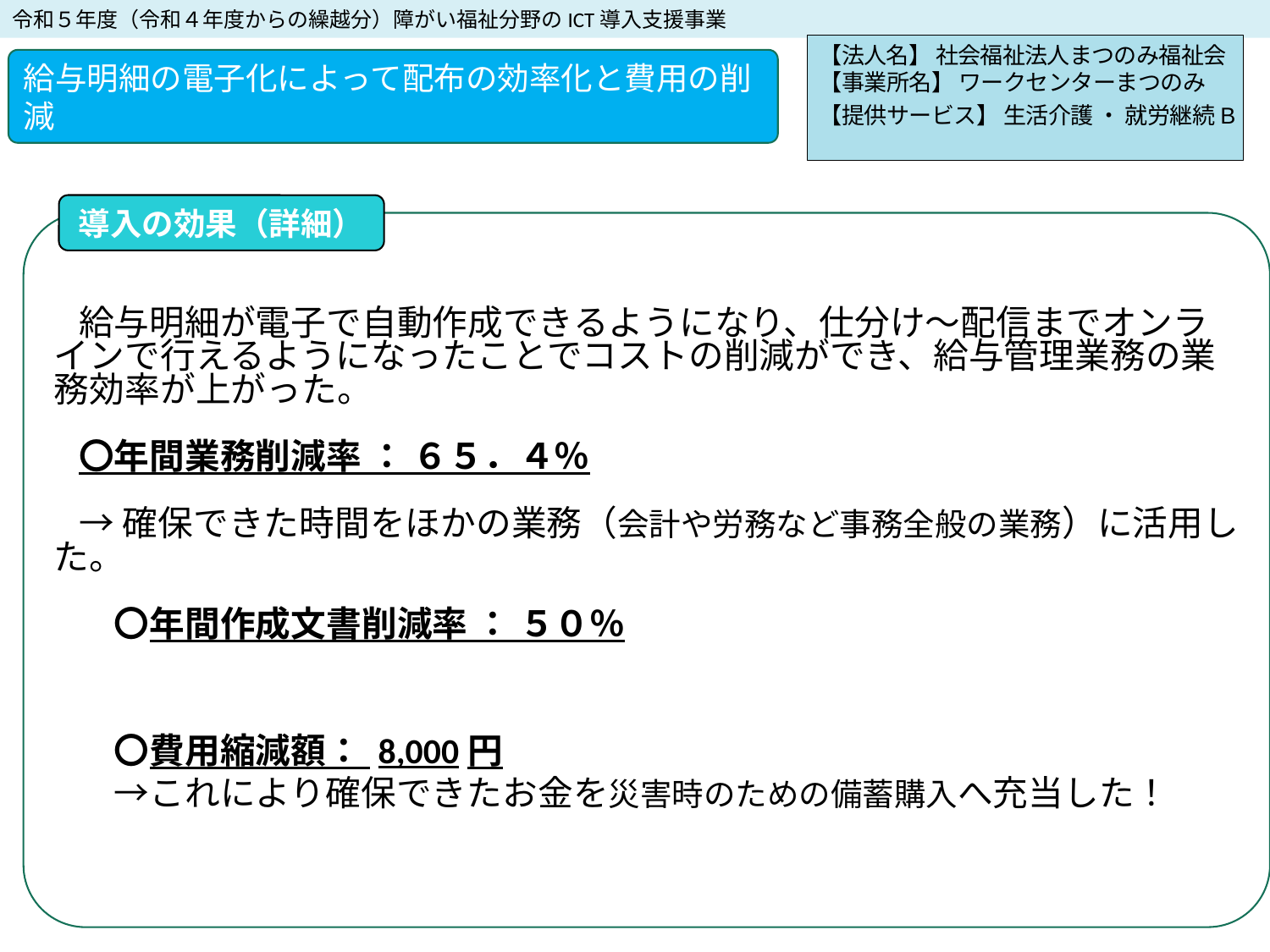

令和５年度（令和４年度からの繰越分）障がい福祉分野のICT導入支援事業
【法人名】 社会福祉法人まつのみ福祉会
【事業所名】 ワークセンターまつのみ
【提供サービス】 生活介護 ・ 就労継続B
給与明細の電子化によって配布の効率化と費用の削減
導入の効果（詳細）

給与明細が電子で自動作成できるようになり、仕分け～配信までオンラインで行えるようになったことでコストの削減ができ、給与管理業務の業務効率が上がった。

〇年間業務削減率 ： ６５．４％

→確保できた時間をほかの業務（会計や労務など事務全般の業務）に活用した。

　〇年間作成文書削減率 ： ５０％

　〇費用縮減額： 8,000円
　→これにより確保できたお金を災害時のための備蓄購入へ充当した！